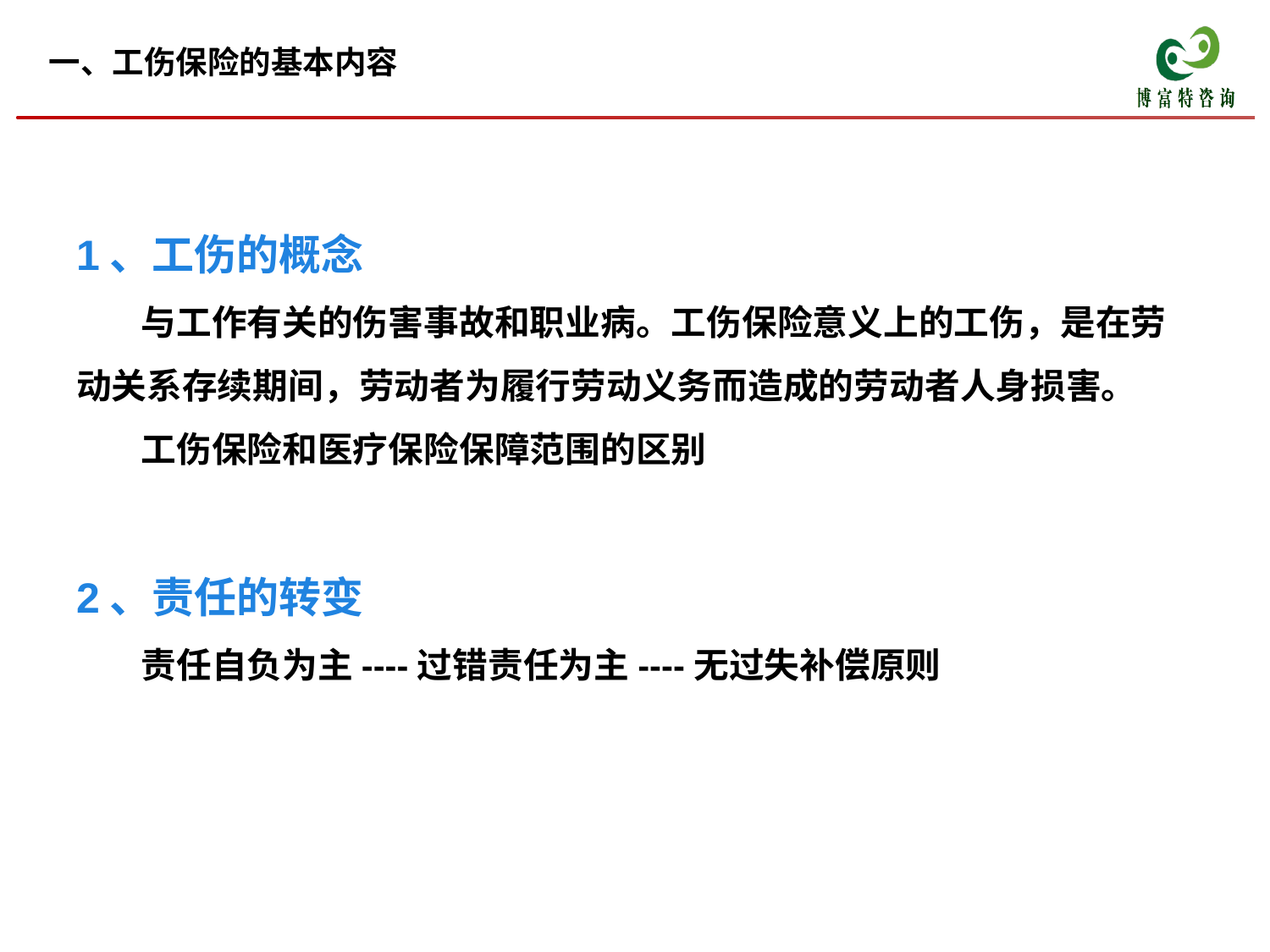

一、工伤保险的基本内容
1、工伤的概念
       与工作有关的伤害事故和职业病。工伤保险意义上的工伤，是在劳动关系存续期间，劳动者为履行劳动义务而造成的劳动者人身损害。
       工伤保险和医疗保险保障范围的区别

2、责任的转变
       责任自负为主----过错责任为主----无过失补偿原则